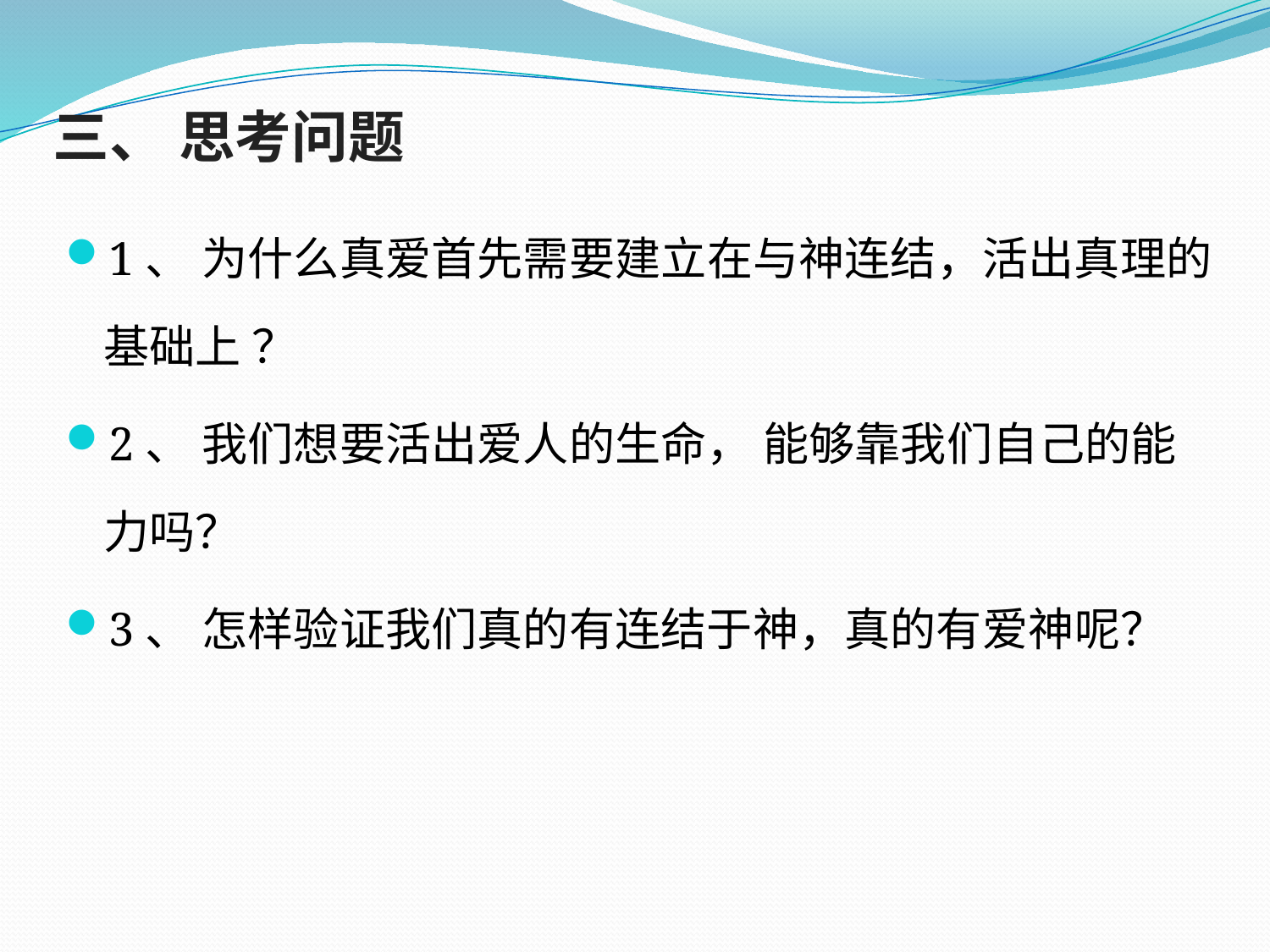

# 三、 思考问题
1、 为什么真爱首先需要建立在与神连结，活出真理的基础上 ？
2、 我们想要活出爱人的生命， 能够靠我们自己的能力吗？
3、 怎样验证我们真的有连结于神，真的有爱神呢？